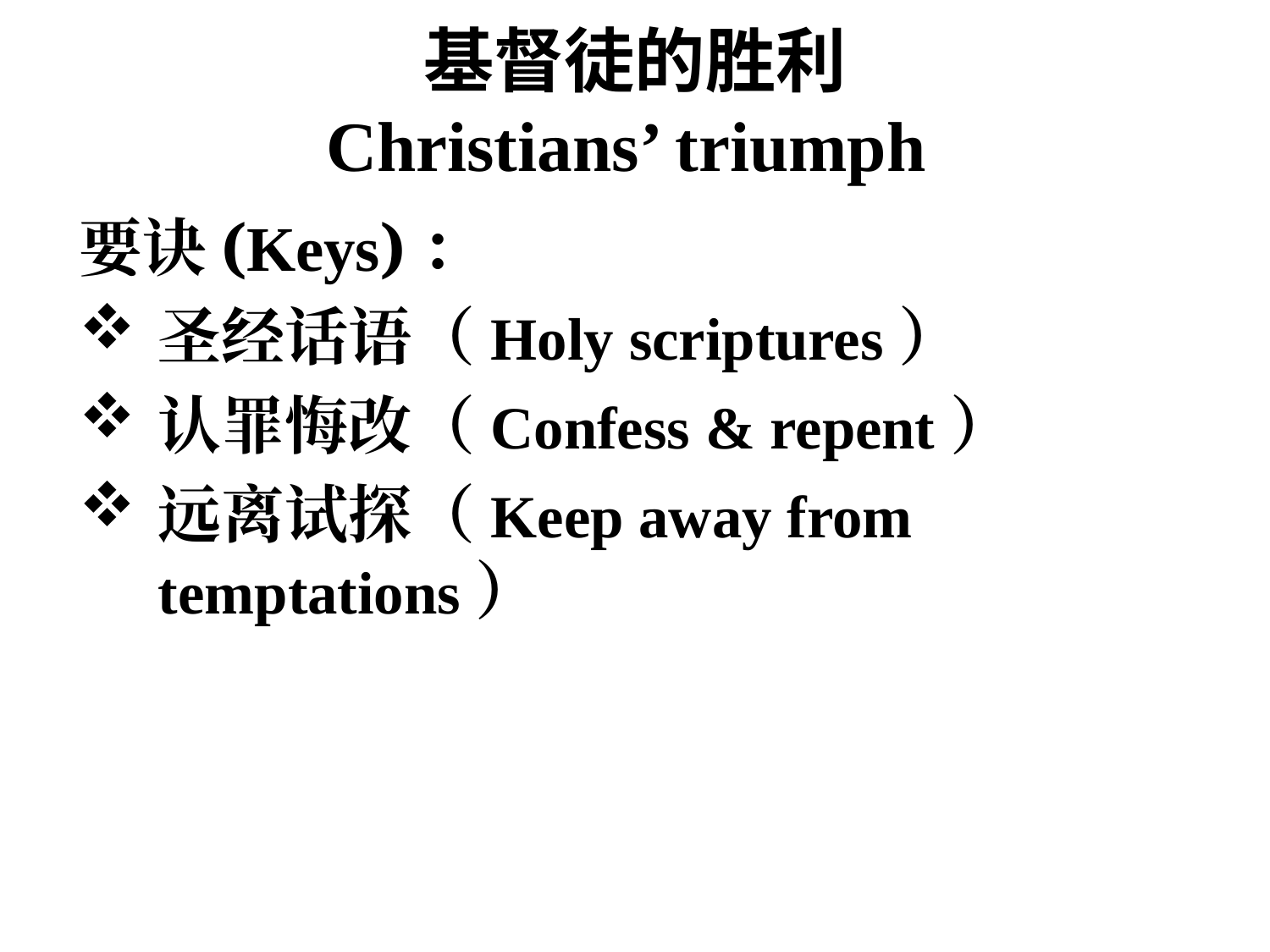

# 基督徒的胜利 Christians’ triumph
要诀(Keys)：
圣经话语（Holy scriptures）
认罪悔改（Confess & repent）
远离试探（Keep away from temptations）